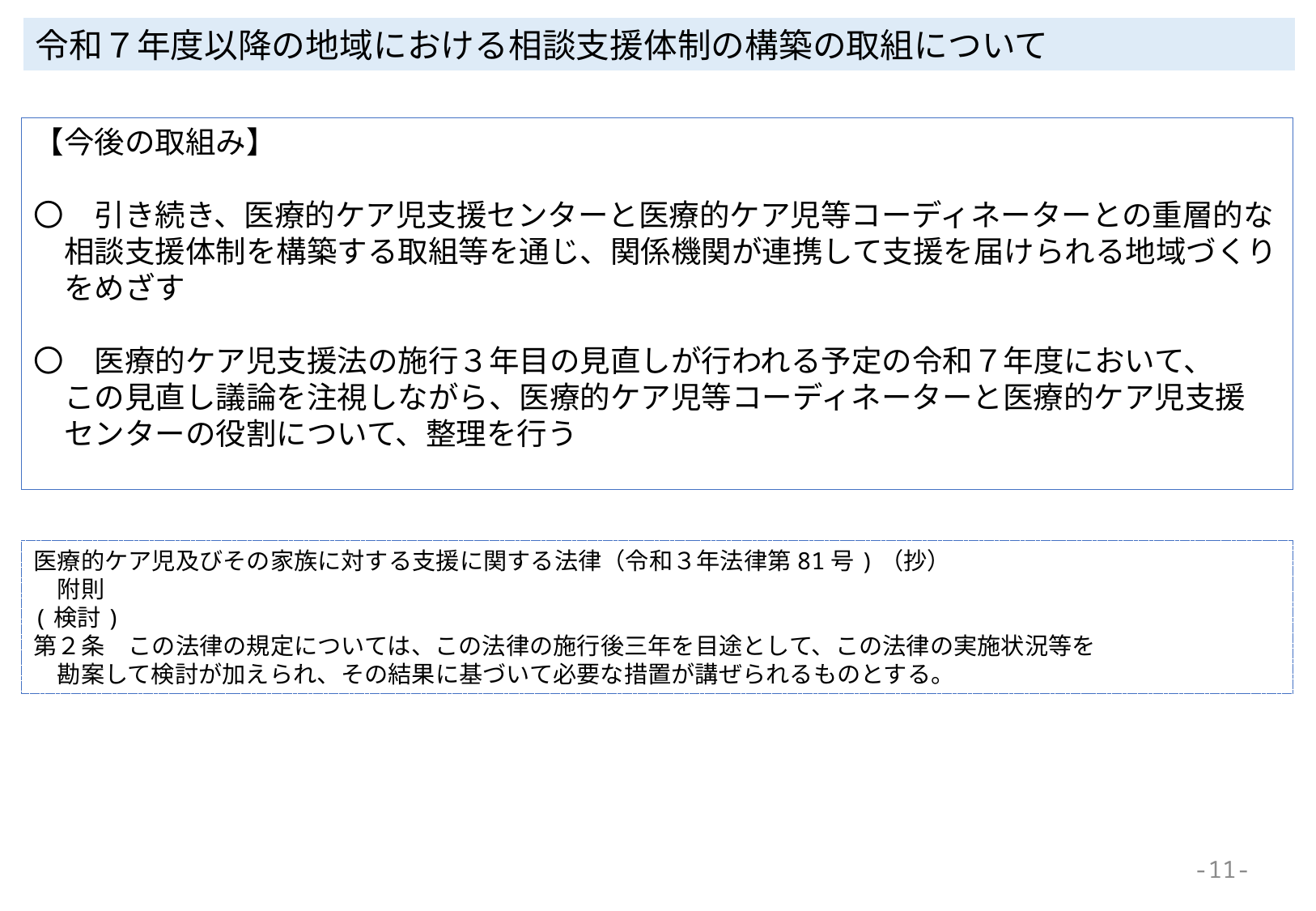

令和７年度以降の地域における相談支援体制の構築の取組について
【今後の取組み】

〇　引き続き、医療的ケア児支援センターと医療的ケア児等コーディネーターとの重層的な
　相談支援体制を構築する取組等を通じ、関係機関が連携して支援を届けられる地域づくり
　をめざす

〇　医療的ケア児支援法の施行３年目の見直しが行われる予定の令和７年度において、
　この見直し議論を注視しながら、医療的ケア児等コーディネーターと医療的ケア児支援
　センターの役割について、整理を行う

医療的ケア児及びその家族に対する支援に関する法律（令和３年法律第81号)（抄）
　附則
(検討)
第２条　この法律の規定については、この法律の施行後三年を目途として、この法律の実施状況等を
　勘案して検討が加えられ、その結果に基づいて必要な措置が講ぜられるものとする。
-11-